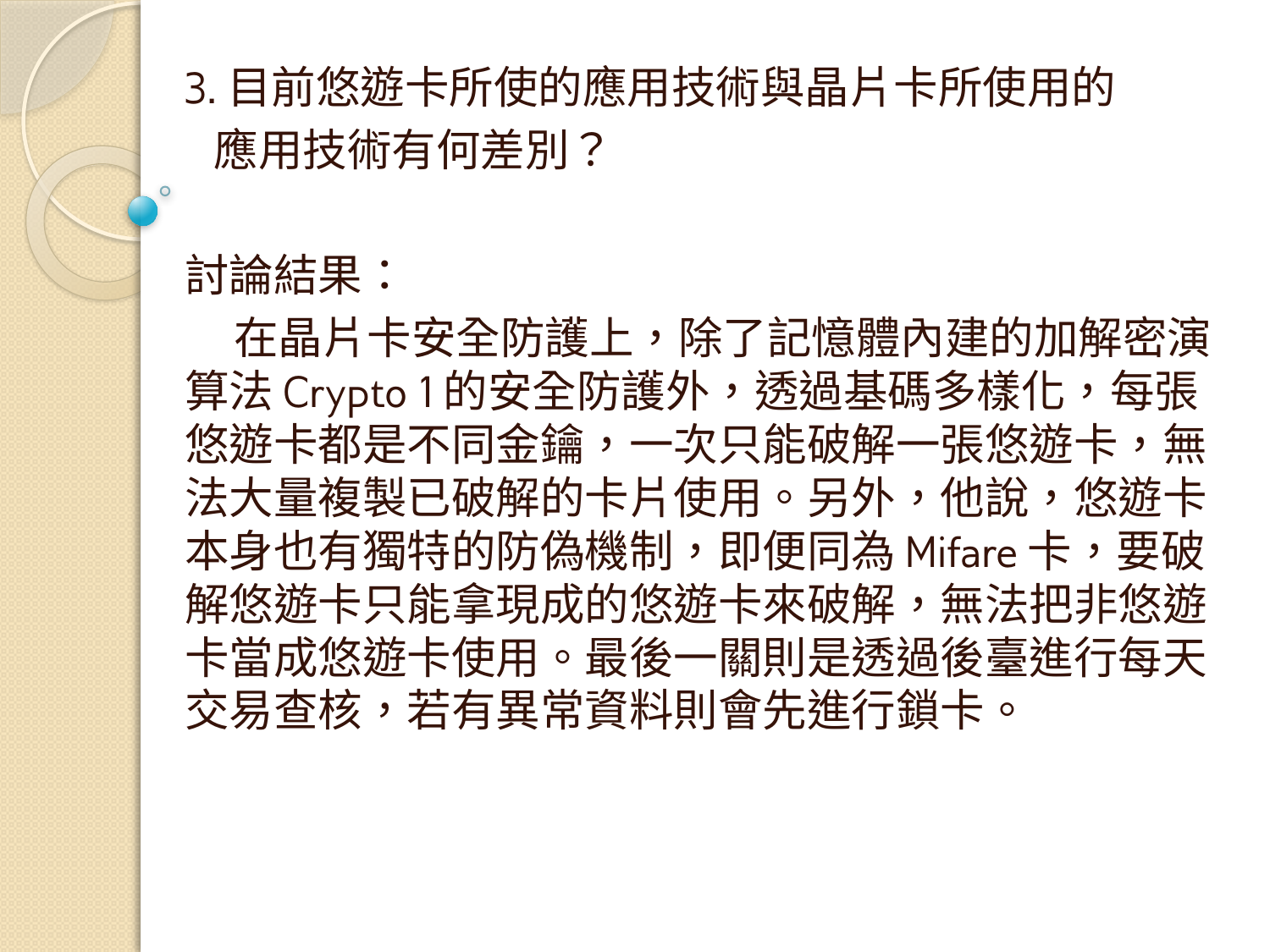

#
3.目前悠遊卡所使的應用技術與晶片卡所使用的
  應用技術有何差別？

討論結果：
    在晶片卡安全防護上，除了記憶體內建的加解密演算法Crypto 1的安全防護外，透過基碼多樣化，每張悠遊卡都是不同金鑰，一次只能破解一張悠遊卡，無法大量複製已破解的卡片使用。另外，他說，悠遊卡本身也有獨特的防偽機制，即便同為Mifare卡，要破解悠遊卡只能拿現成的悠遊卡來破解，無法把非悠遊卡當成悠遊卡使用。最後一關則是透過後臺進行每天交易查核，若有異常資料則會先進行鎖卡。